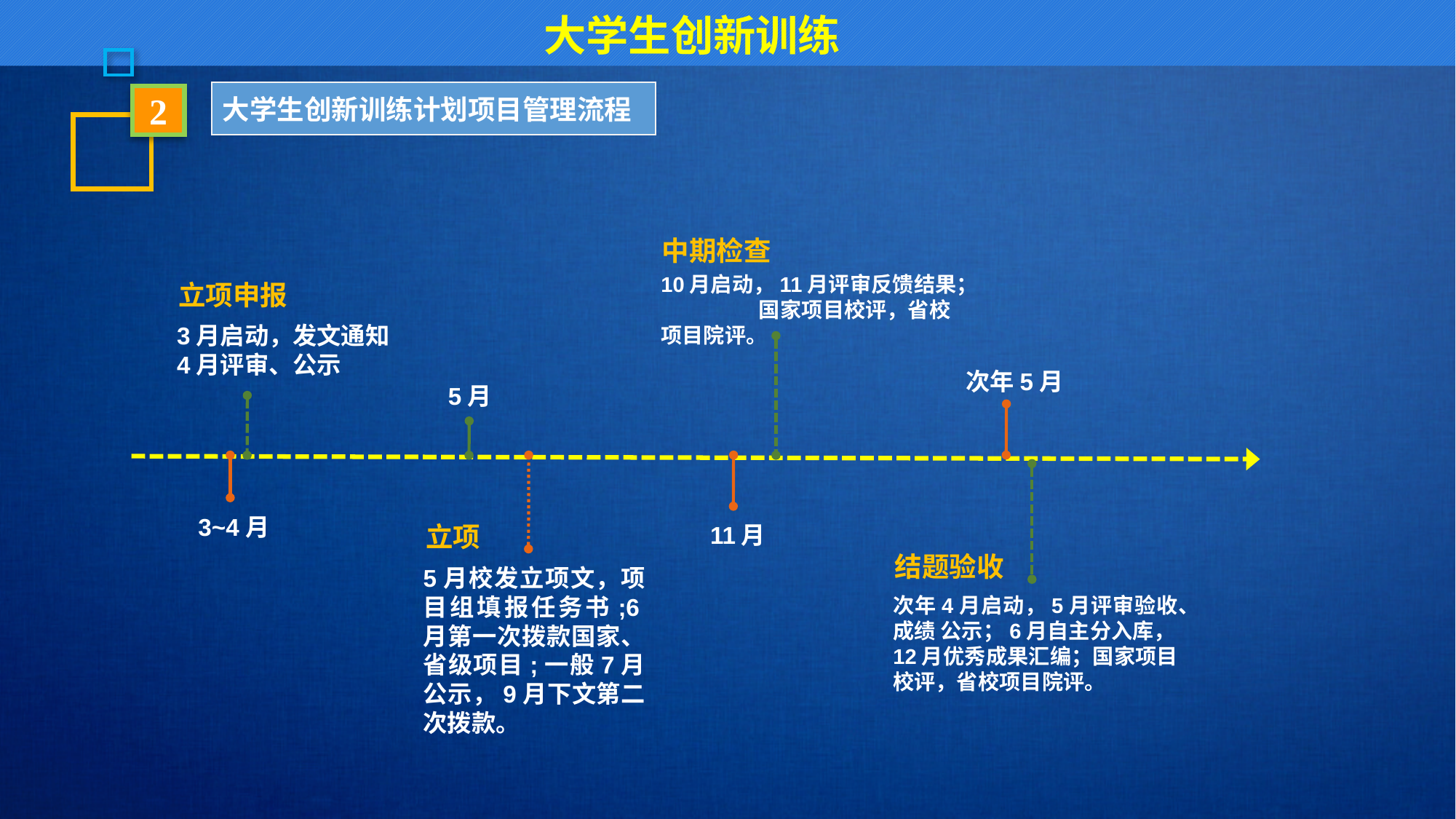

大学生创新训练

2

大学生创新训练计划项目管理流程
中期检查
10月启动，11月评审反馈结果；                    国家项目校评，省校项目院评。
立项申报
3月启动，发文通知
4月评审、公示
次年5月
5月
3~4月
立项
11月
结题验收
5月校发立项文，项目组填报任务书;6月第一次拨款国家、省级项目;一般7月公示，9月下文第二次拨款。
次年4月启动，5月评审验收、成绩 公示；6月自主分入库，12月优秀成果汇编；国家项目校评，省校项目院评。